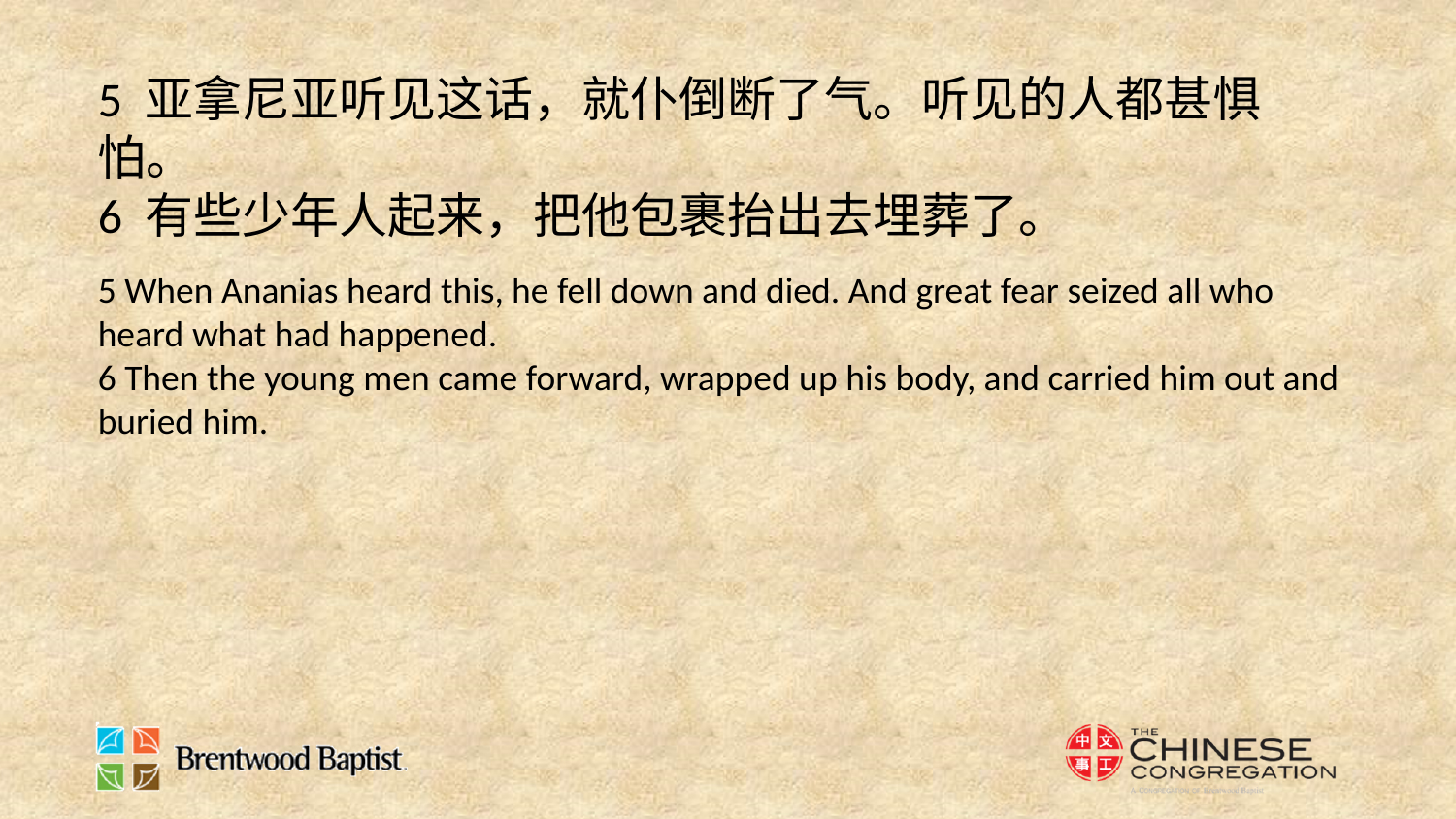

5 亚拿尼亚听见这话，就仆倒断了气。听见的人都甚惧怕。
6 有些少年人起来，把他包裹抬出去埋葬了。

5 When Ananias heard this, he fell down and died. And great fear seized all who heard what had happened.
6 Then the young men came forward, wrapped up his body, and carried him out and buried him.